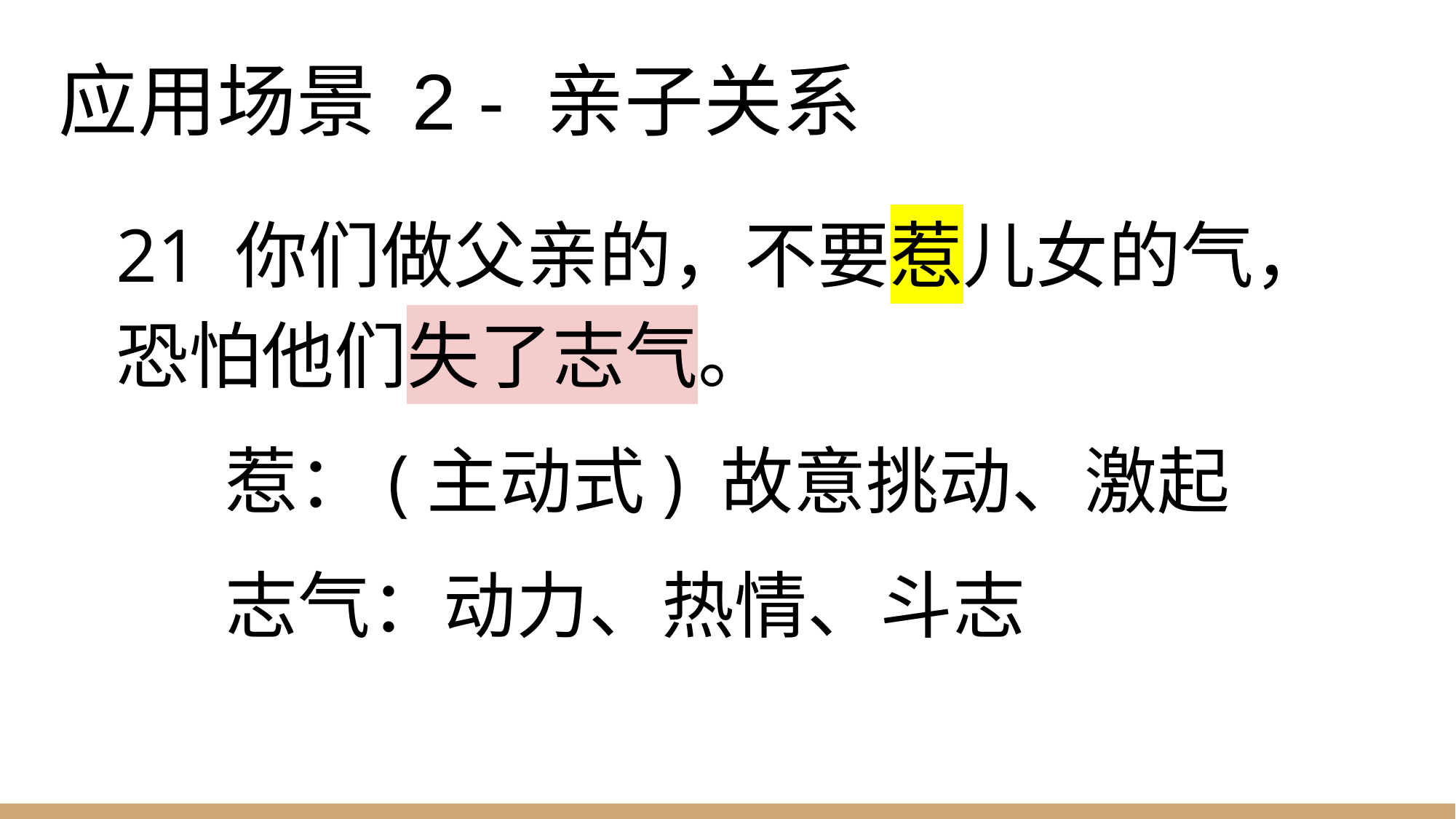

# 应用场景 2 - 亲子关系
21 你们做父亲的，不要惹儿女的气，恐怕他们失了志气。
	惹：(主动式) 故意挑动、激起
	志气：动力、热情、斗志